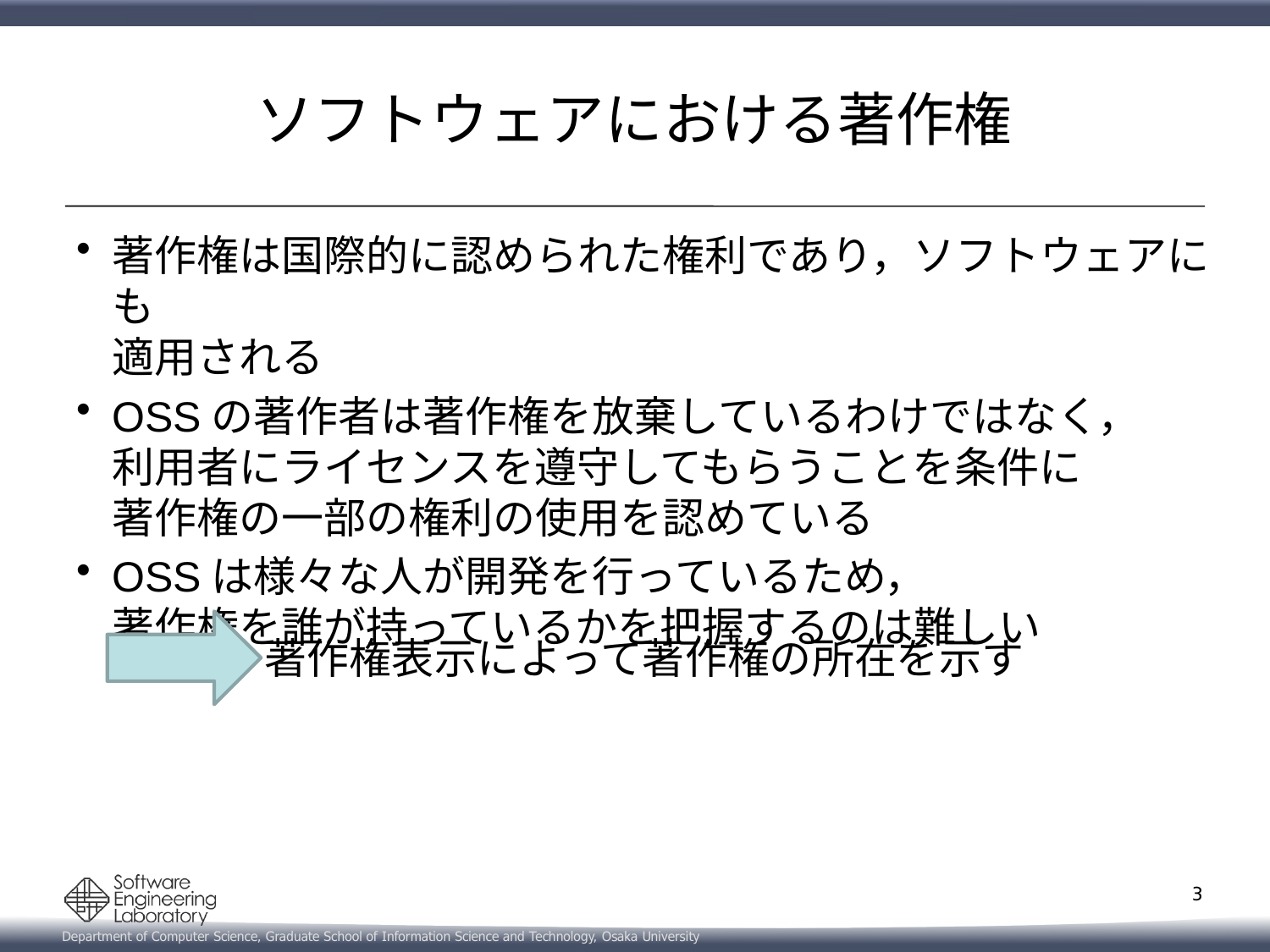

# ソフトウェアにおける著作権
著作権は国際的に認められた権利であり，ソフトウェアにも
適用される
OSSの著作者は著作権を放棄しているわけではなく，
利用者にライセンスを遵守してもらうことを条件に
著作権の一部の権利の使用を認めている
OSSは様々な人が開発を行っているため，
著作権を誰が持っているかを把握するのは難しい

著作権表示によって著作権の所在を示す
3